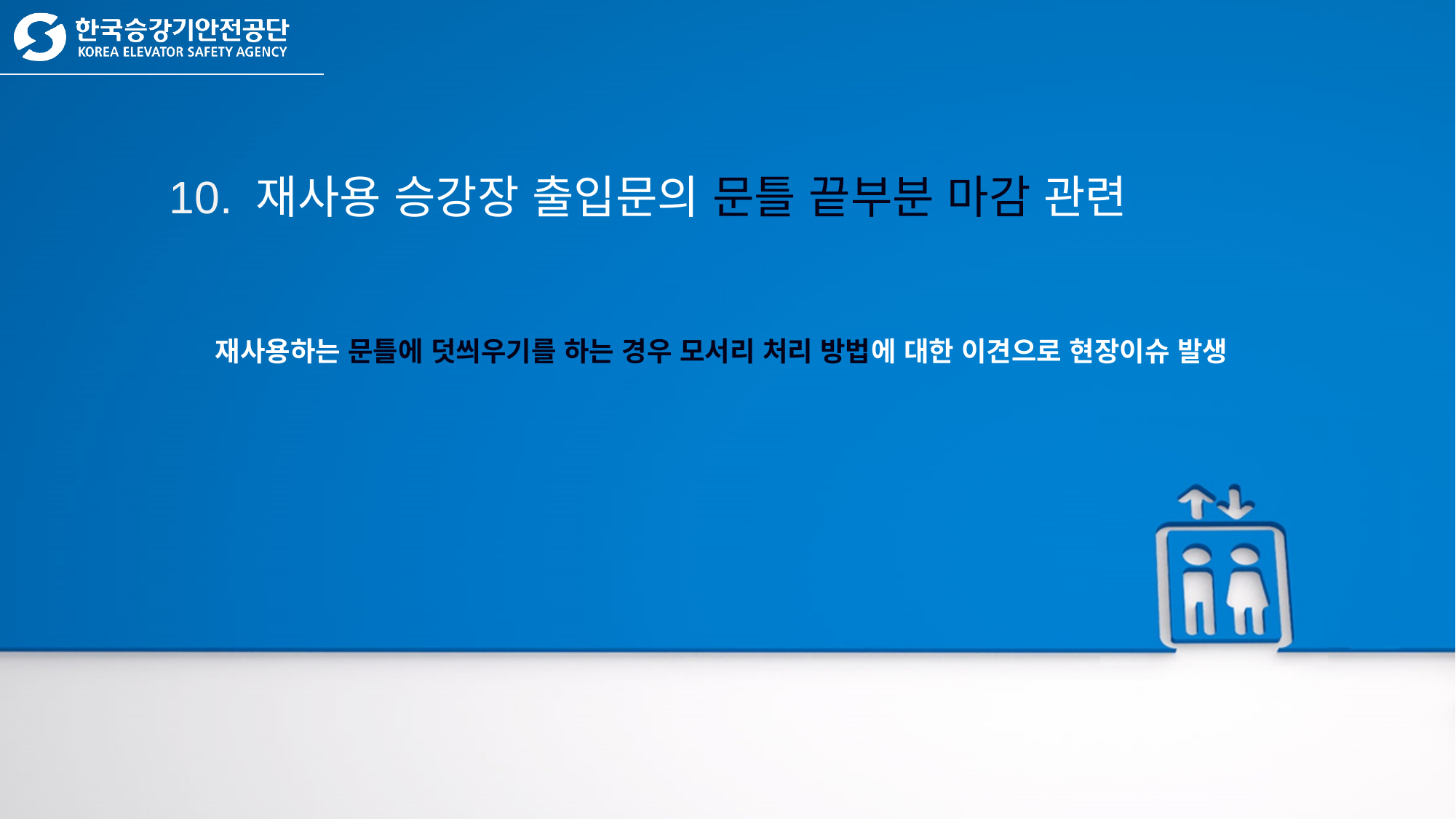

10. 재사용 승강장 출입문의 문틀 끝부분 마감 관련
재사용하는 문틀에 덧씌우기를 하는 경우 모서리 처리 방법에 대한 이견으로 현장이슈 발생